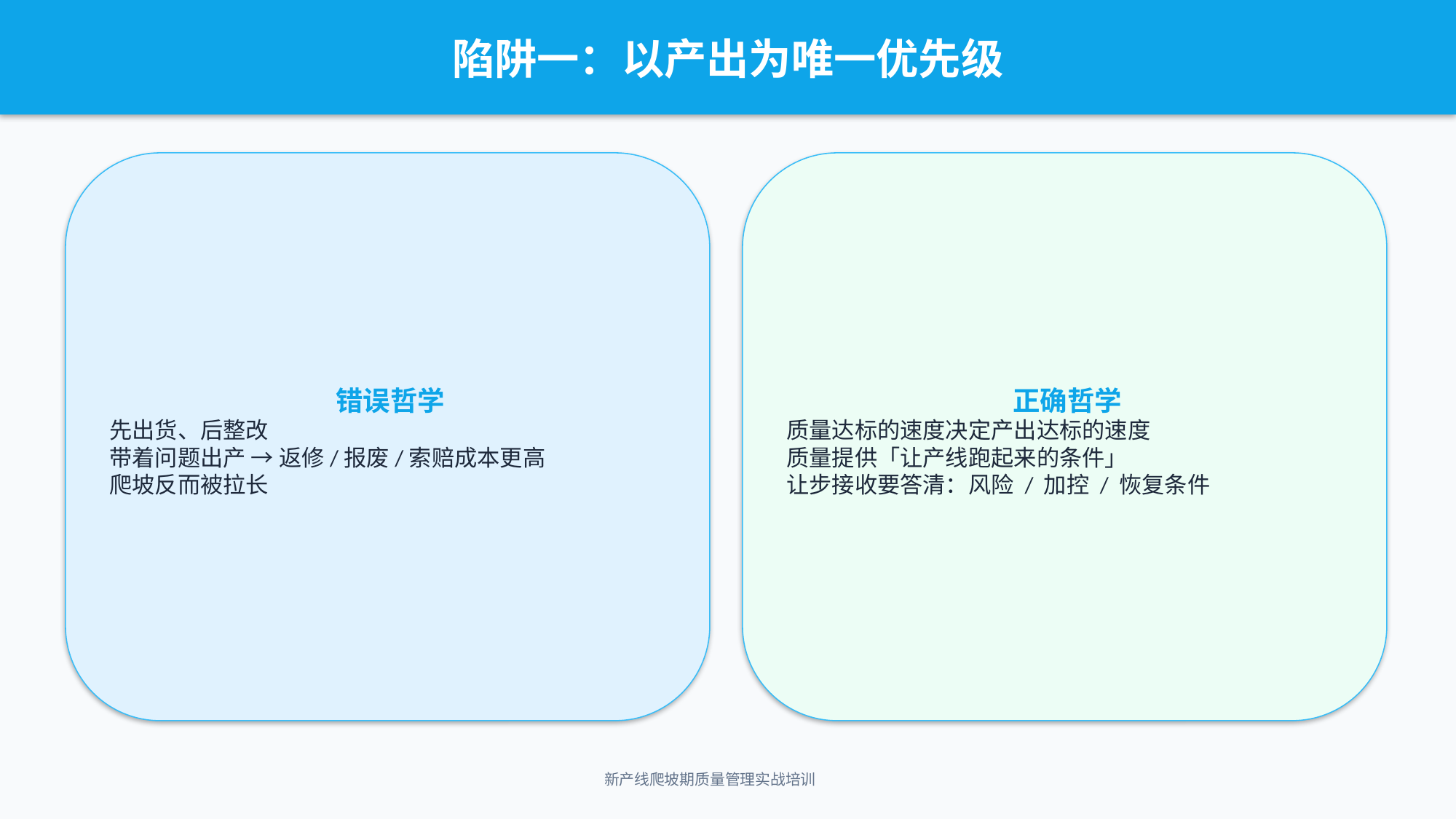

陷阱一：以产出为唯一优先级
错误哲学
先出货、后整改
带着问题出产 → 返修/报废/索赔成本更高
爬坡反而被拉长
正确哲学
质量达标的速度决定产出达标的速度
质量提供「让产线跑起来的条件」
让步接收要答清：风险 / 加控 / 恢复条件
新产线爬坡期质量管理实战培训